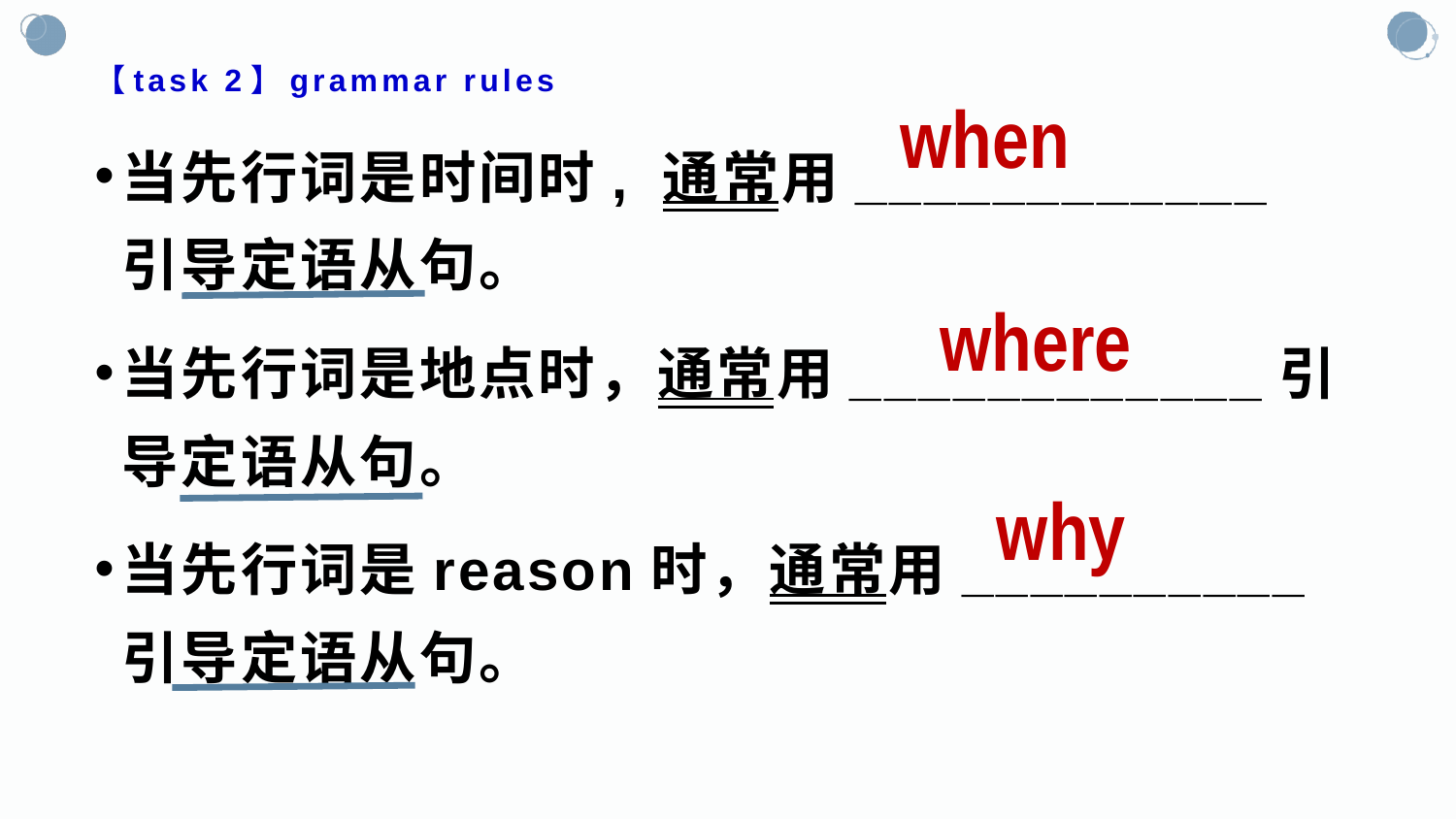

# 【task 2】grammar rules
when
当先行词是时间时, 通常用____________ 引导定语从句。
当先行词是地点时，通常用____________引导定语从句。
当先行词是reason时，通常用__________引导定语从句。

where
why